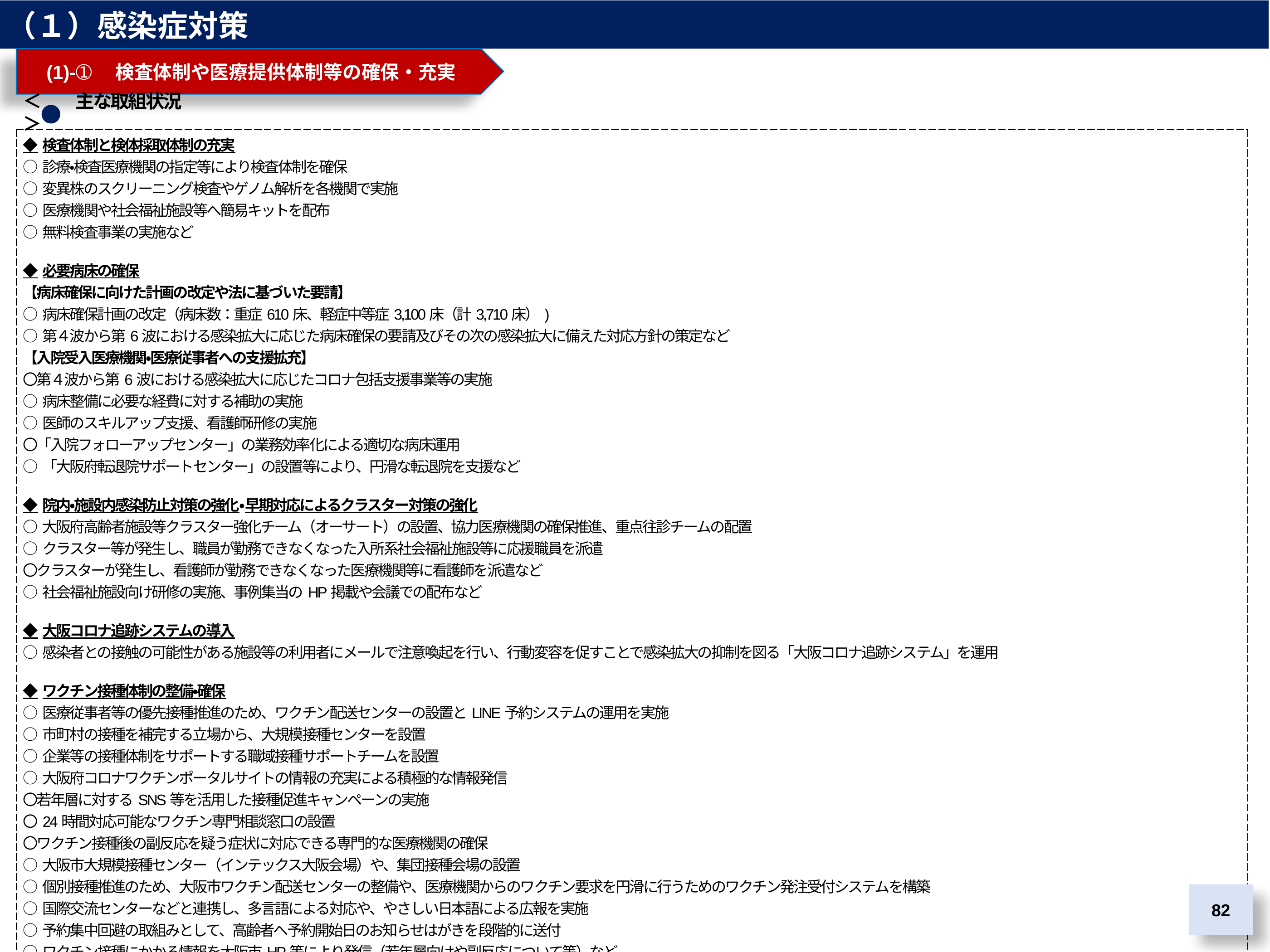

（１）感染症対策
　(1)-➀　検査体制や医療提供体制等の確保・充実
＜　　主な取組状況＞

| ◆検査体制と検体採取体制の充実 ○診療・検査医療機関の指定等により検査体制を確保 ○変異株のスクリーニング検査やゲノム解析を各機関で実施 ○医療機関や社会福祉施設等へ簡易キットを配布 ○無料検査事業の実施など ◆必要病床の確保 【病床確保に向けた計画の改定や法に基づいた要請】 ○病床確保計画の改定（病床数：重症610床、軽症中等症3,100床（計3,710床）) ○第４波から第6波における感染拡大に応じた病床確保の要請及びその次の感染拡大に備えた対応方針の策定など 【入院受入医療機関・医療従事者への支援拡充】 〇第４波から第6波における感染拡大に応じたコロナ包括支援事業等の実施 ○病床整備に必要な経費に対する補助の実施 ○医師のスキルアップ支援、看護師研修の実施 〇「入院フォローアップセンター」の業務効率化による適切な病床運用 ○「大阪府転退院サポートセンター」の設置等により、円滑な転退院を支援など ◆院内・施設内感染防止対策の強化・早期対応によるクラスター対策の強化 ○大阪府高齢者施設等クラスター強化チーム（オーサート）の設置、協力医療機関の確保推進、重点往診チームの配置 ○クラスター等が発生し、職員が勤務できなくなった入所系社会福祉施設等に応援職員を派遣 〇クラスターが発生し、看護師が勤務できなくなった医療機関等に看護師を派遣など ○社会福祉施設向け研修の実施、事例集当のHP掲載や会議での配布など ◆大阪コロナ追跡システムの導入 ○感染者との接触の可能性がある施設等の利用者にメールで注意喚起を行い、行動変容を促すことで感染拡大の抑制を図る「大阪コロナ追跡システム」を運用 ◆ワクチン接種体制の整備・確保 ○医療従事者等の優先接種推進のため、ワクチン配送センターの設置とLINE予約システムの運用を実施 ○市町村の接種を補完する立場から、大規模接種センターを設置 ○企業等の接種体制をサポートする職域接種サポートチームを設置 ○大阪府コロナワクチンポータルサイトの情報の充実による積極的な情報発信 〇若年層に対するSNS等を活用した接種促進キャンペーンの実施 〇24時間対応可能なワクチン専門相談窓口の設置 〇ワクチン接種後の副反応を疑う症状に対応できる専門的な医療機関の確保 ○大阪市大規模接種センター（インテックス大阪会場）や、集団接種会場の設置 ○個別接種推進のため、大阪市ワクチン配送センターの整備や、医療機関からのワクチン要求を円滑に行うためのワクチン発注受付システムを構築 ○国際交流センターなどと連携し、多言語による対応や、やさしい日本語による広報を実施 ○予約集中回避の取組みとして、高齢者へ予約開始日のお知らせはがきを段階的に送付 ○ワクチン接種にかかる情報を大阪市HP等により発信（若年層向けや副反応について等）など |
| --- |
82